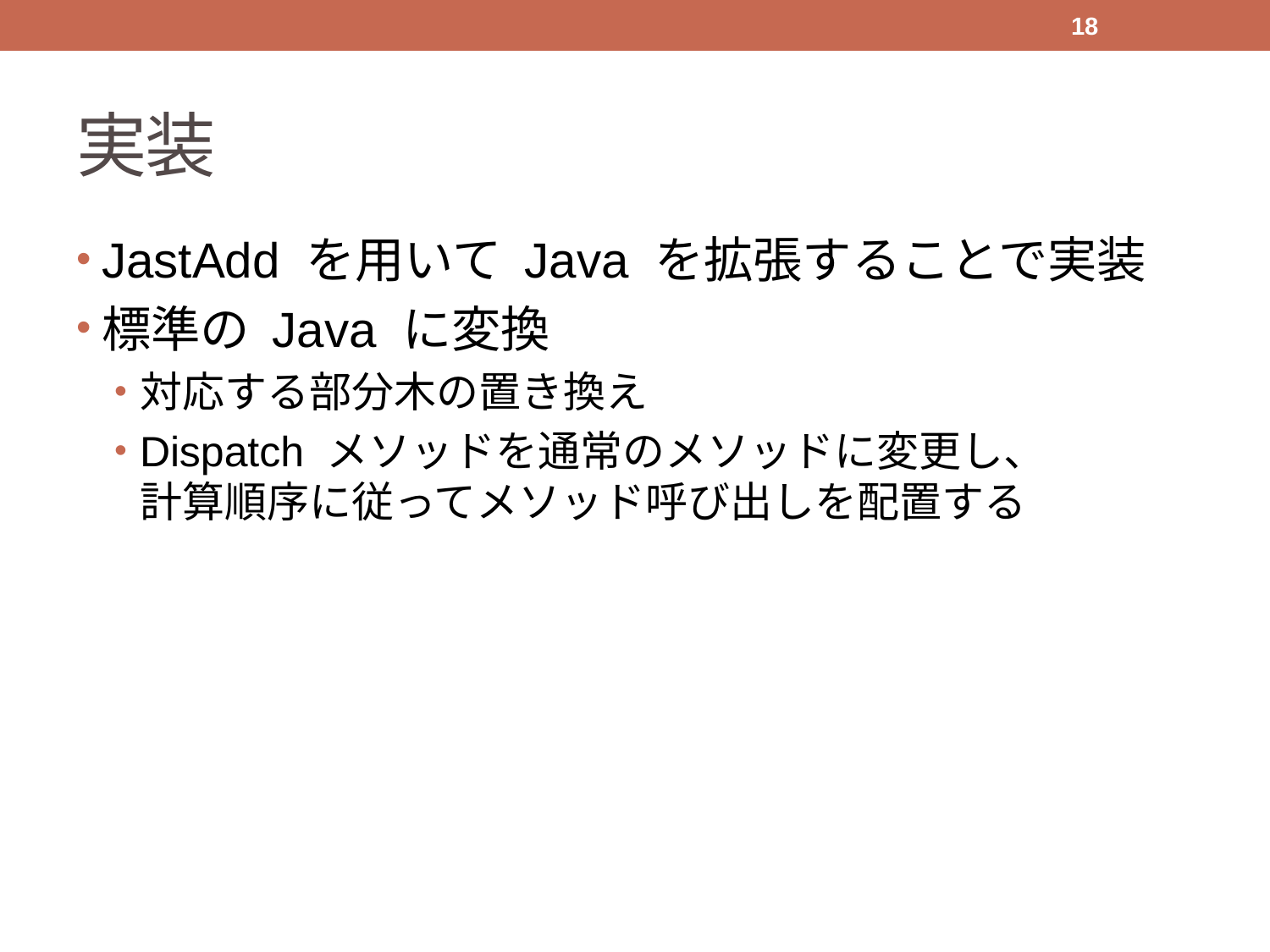

18
# 実装
JastAdd を用いて Java を拡張することで実装
標準の Java に変換
対応する部分木の置き換え
Dispatch メソッドを通常のメソッドに変更し、
計算順序に従ってメソッド呼び出しを配置する